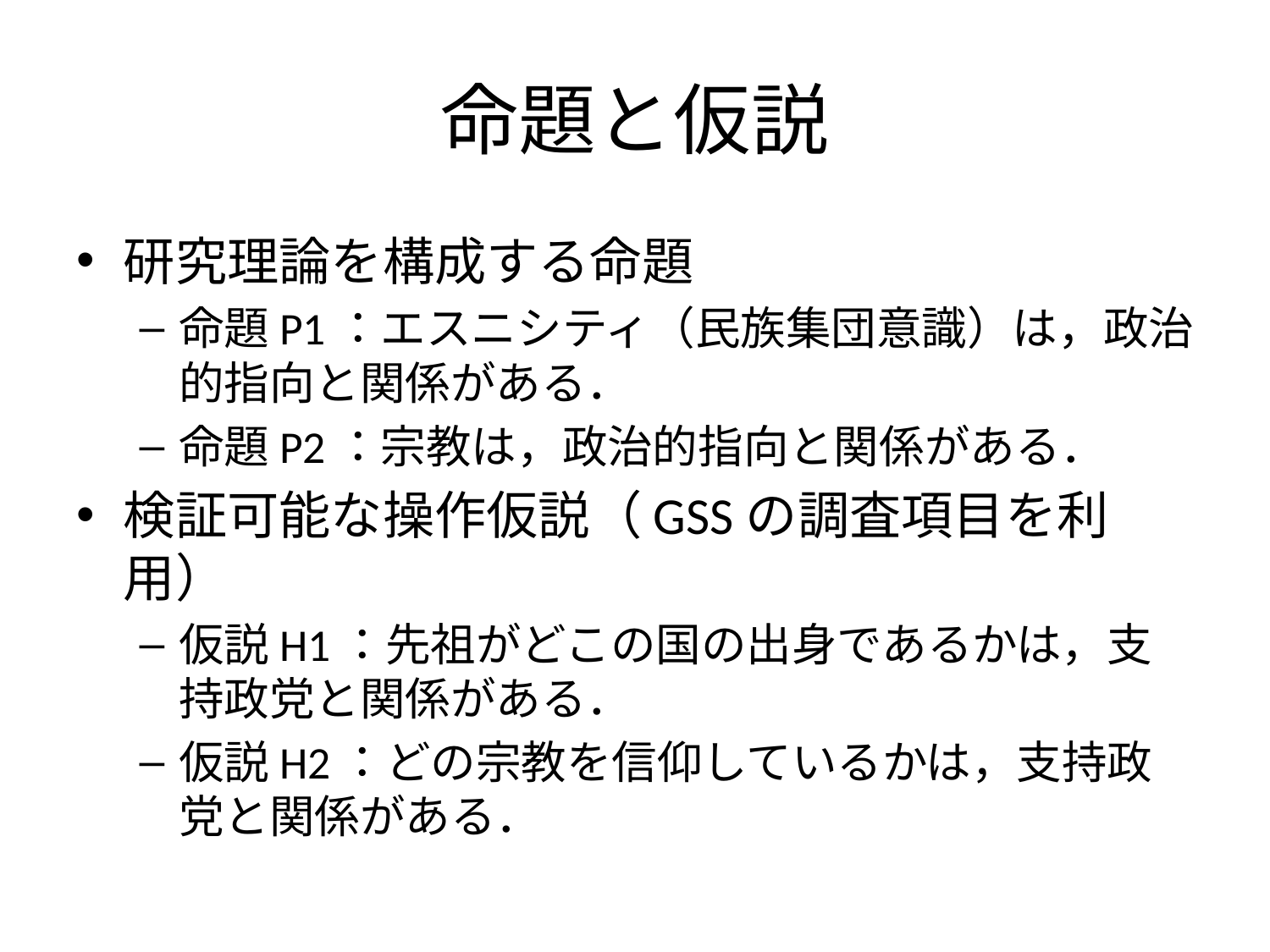

# 命題と仮説
研究理論を構成する命題
命題P1：エスニシティ（民族集団意識）は，政治的指向と関係がある．
命題P2：宗教は，政治的指向と関係がある．
検証可能な操作仮説（GSSの調査項目を利用）
仮説H1：先祖がどこの国の出身であるかは，支持政党と関係がある．
仮説H2：どの宗教を信仰しているかは，支持政党と関係がある．